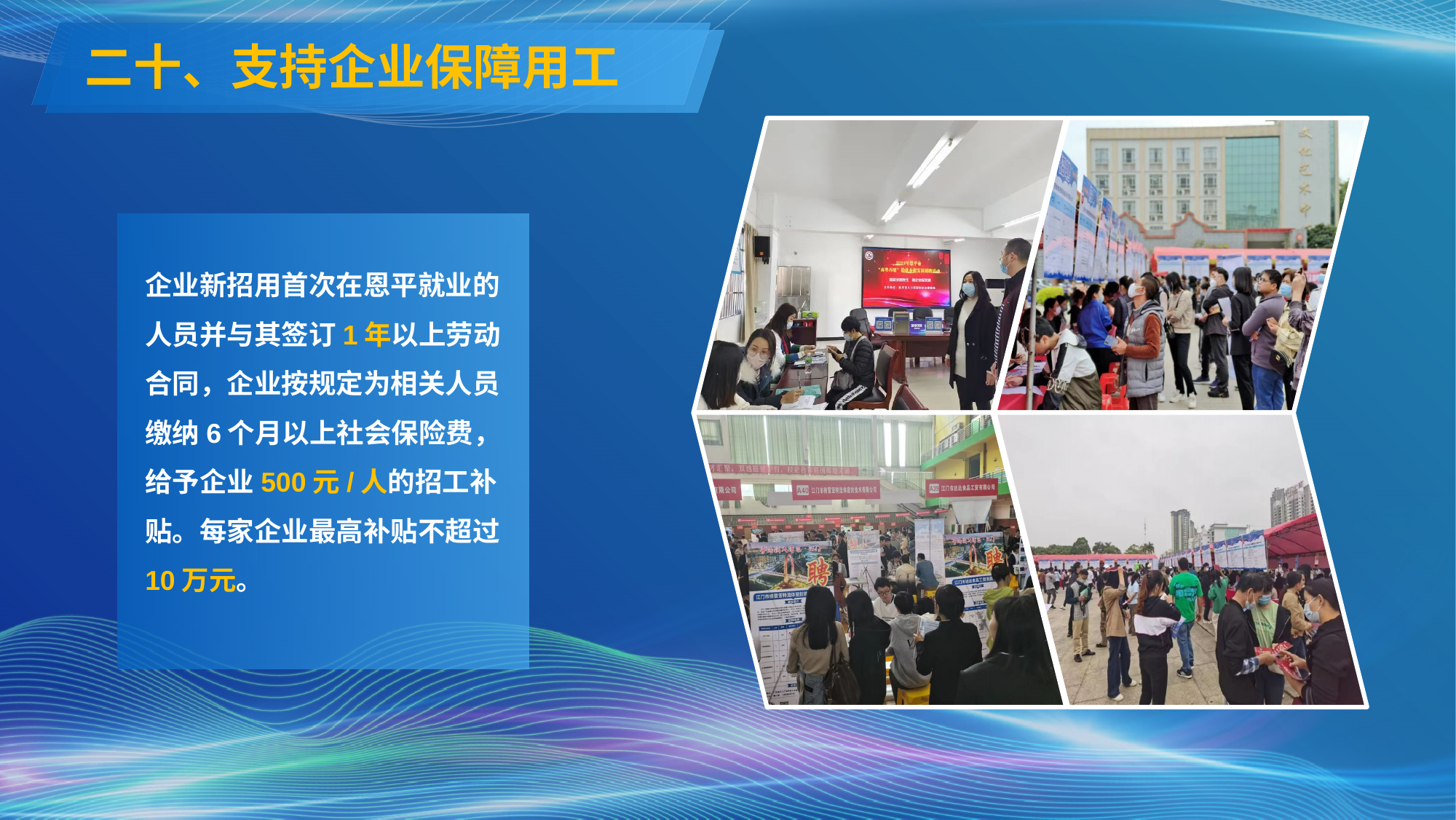

二十、支持企业保障用工

企业新招用首次在恩平就业的人员并与其签订1年以上劳动合同，企业按规定为相关人员缴纳6个月以上社会保险费，给予企业500元/人的招工补贴。每家企业最高补贴不超过10万元。